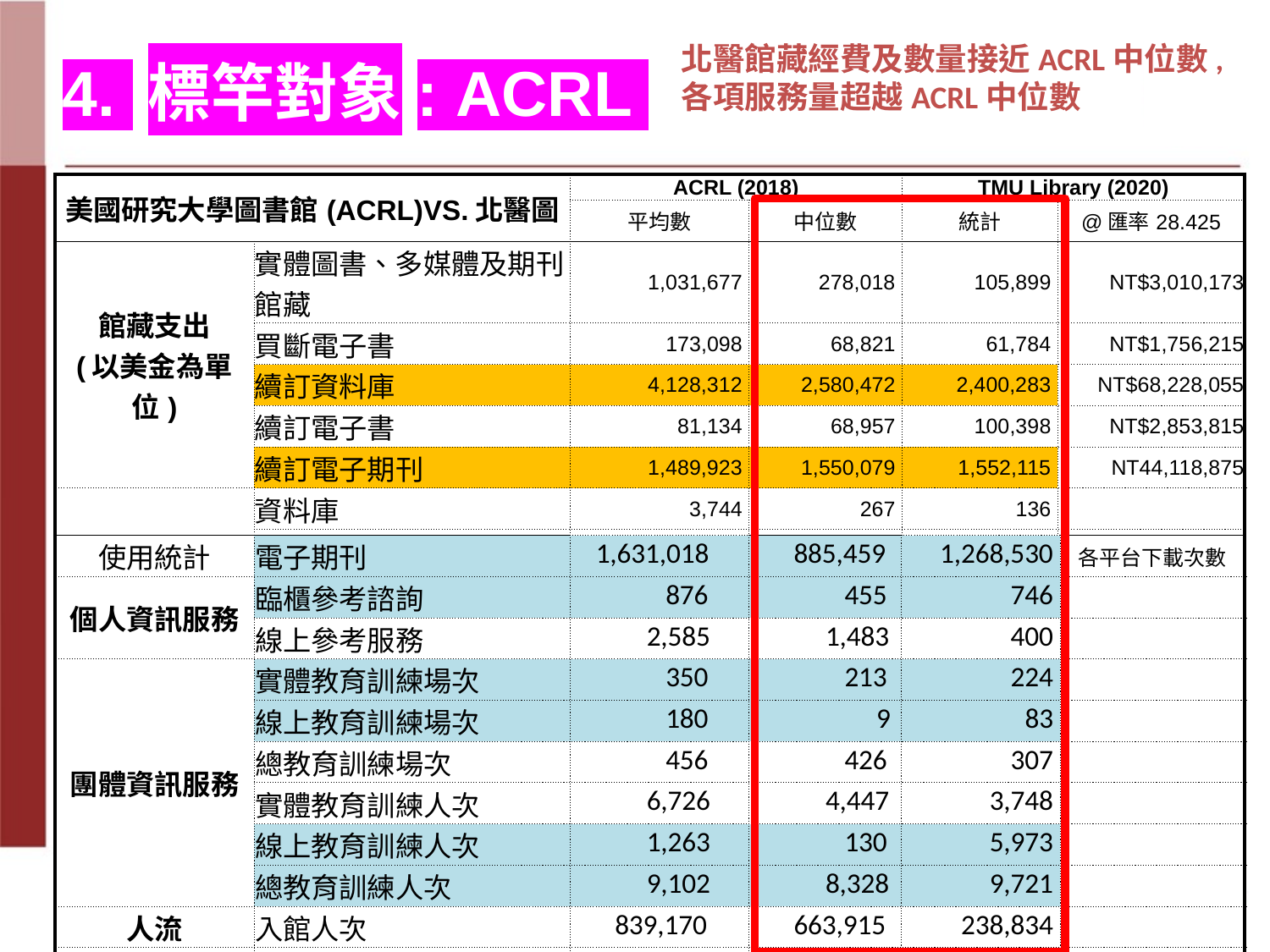

# 4. 標竿對象: ACRL
北醫館藏經費及數量接近ACRL中位數,
各項服務量超越ACRL中位數
| 美國研究大學圖書館(ACRL)VS.北醫圖 |  | ACRL (2018) |  | TMU Library (2020) |  |
| --- | --- | --- | --- | --- | --- |
|  |  | 平均數 | 中位數 | 統計 | @匯率28.425 |
| 館藏支出 (以美金為單位) | 實體圖書、多媒體及期刊館藏 | 1,031,677 | 278,018 | 105,899 | NT$3,010,173 |
|  | 買斷電子書 | 173,098 | 68,821 | 61,784 | NT$1,756,215 |
|  | 續訂資料庫 | 4,128,312 | 2,580,472 | 2,400,283 | NT$68,228,055 |
|  | 續訂電子書 | 81,134 | 68,957 | 100,398 | NT$2,853,815 |
|  | 續訂電子期刊 | 1,489,923 | 1,550,079 | 1,552,115 | NT44,118,875 |
| 館藏數量 | 資料庫 | 3,744 | 267 | 136 |  |
|  | 期刊 | 40,645 | 8,209 | 141 |  |
|  | 電子期刊 | 102,787 | 99,224 | 22,546 |  |

| 使用統計 | 電子期刊 | 1,631,018 | 885,459 | 1,268,530 | 各平台下載次數 |
| --- | --- | --- | --- | --- | --- |
| 個人資訊服務 | 臨櫃參考諮詢 | 876 | 455 | 746 |  |
|  | 線上參考服務 | 2,585 | 1,483 | 400 |  |
| 團體資訊服務 | 實體教育訓練場次 | 350 | 213 | 224 |  |
|  | 線上教育訓練場次 | 180 | 9 | 83 |  |
|  | 總教育訓練場次 | 456 | 426 | 307 |  |
|  | 實體教育訓練人次 | 6,726 | 4,447 | 3,748 |  |
|  | 線上教育訓練人次 | 1,263 | 130 | 5,973 |  |
|  | 總教育訓練人次 | 9,102 | 8,328 | 9,721 |  |
| 人流 | 入館人次 | 839,170 | 663,915 | 238,834 |  |
| 館際合作 | 向外館借書和複印 | 10,925 | 8,488 | 3,388 |  |
|  | 向本館借數和複印 | 10,424 | 8,922 | 3,852 |  |
54